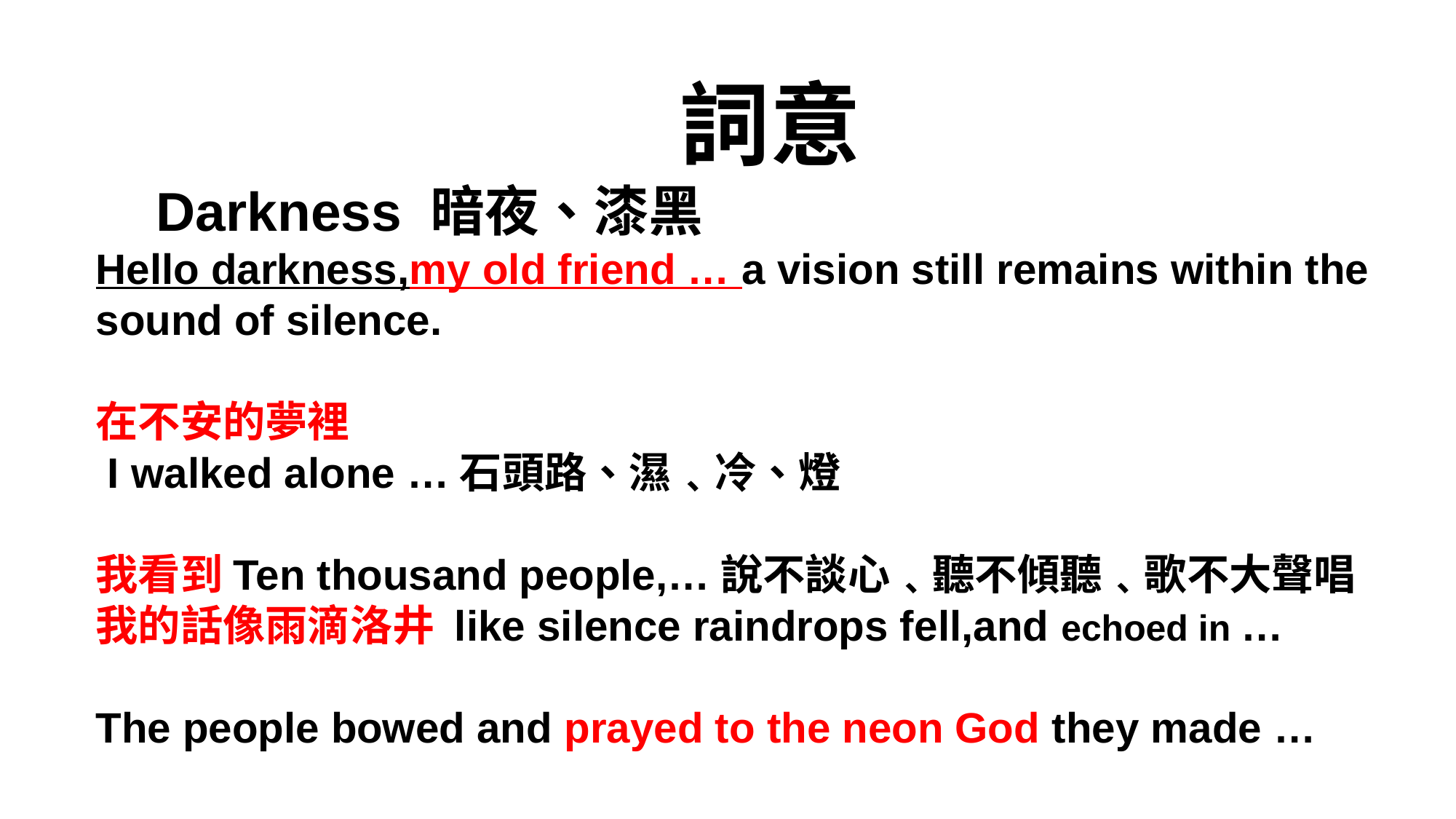

詞意
    Darkness 暗夜、漆黑
Hello darkness,my old friend … a vision still remains within the sound of silence.

在不安的夢裡
 I walked alone …石頭路、濕﹑冷、燈

我看到Ten thousand people,…說不談心﹑聽不傾聽﹑歌不大聲唱
我的話像雨滴洛井 like silence raindrops fell,and echoed in …

The people bowed and prayed to the neon God they made …